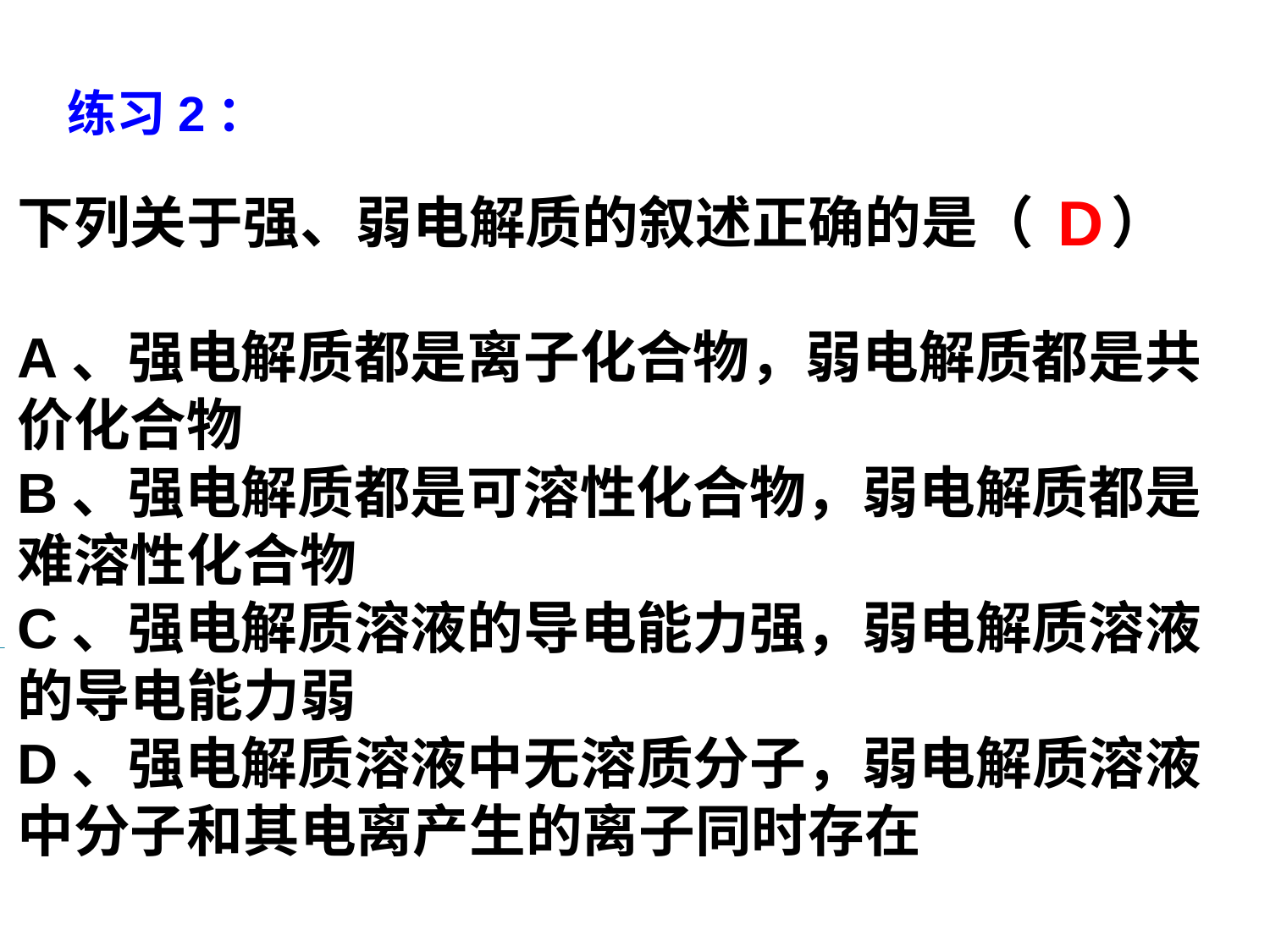

练习2：
D
下列关于强、弱电解质的叙述正确的是（      ）

A、强电解质都是离子化合物，弱电解质都是共价化合物
B、强电解质都是可溶性化合物，弱电解质都是难溶性化合物
C、强电解质溶液的导电能力强，弱电解质溶液的导电能力弱
D、强电解质溶液中无溶质分子，弱电解质溶液中分子和其电离产生的离子同时存在